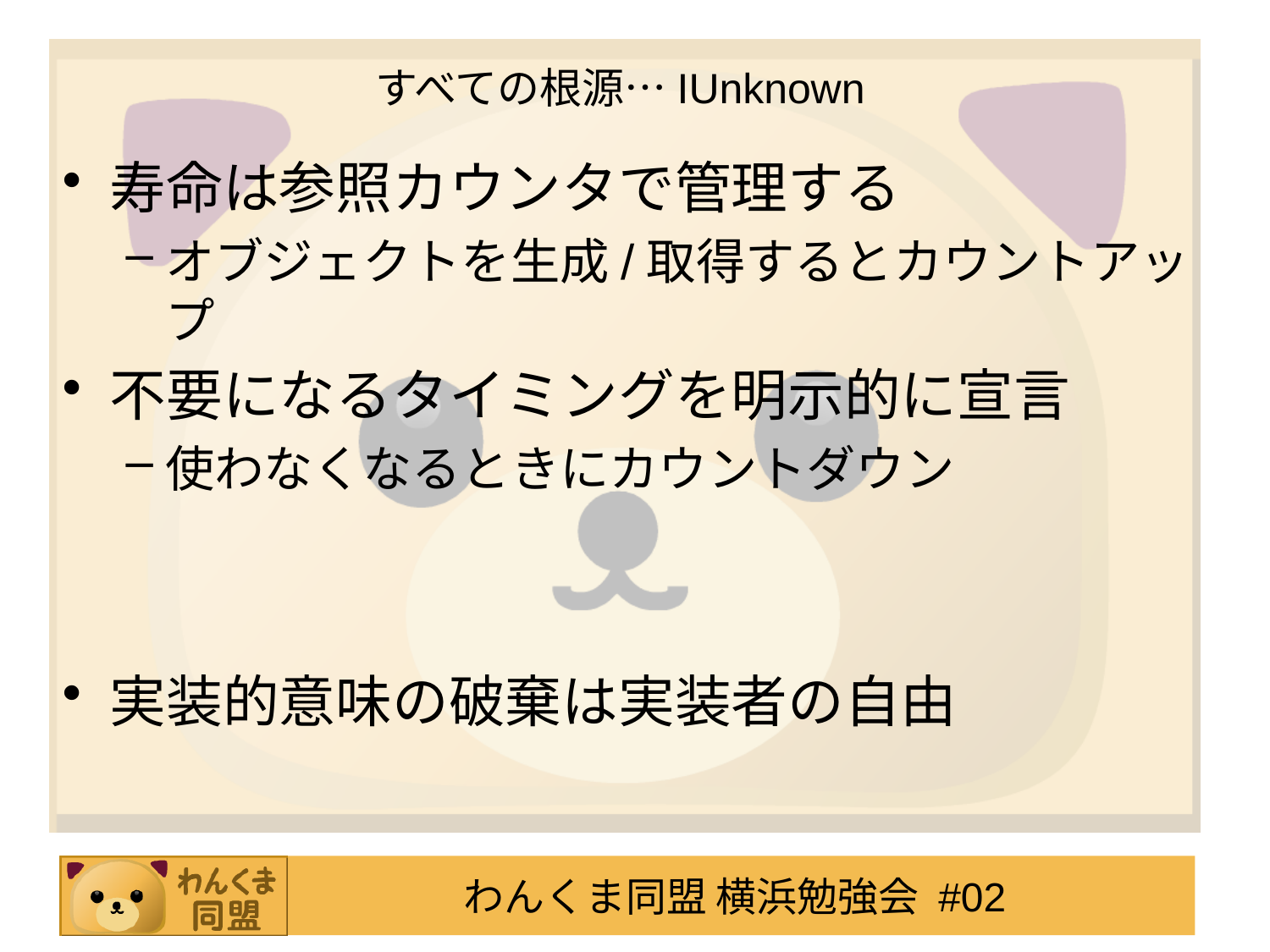

# すべての根源…IUnknown
寿命は参照カウンタで管理する
オブジェクトを生成/取得するとカウントアップ
不要になるタイミングを明示的に宣言
使わなくなるときにカウントダウン

実装的意味の破棄は実装者の自由